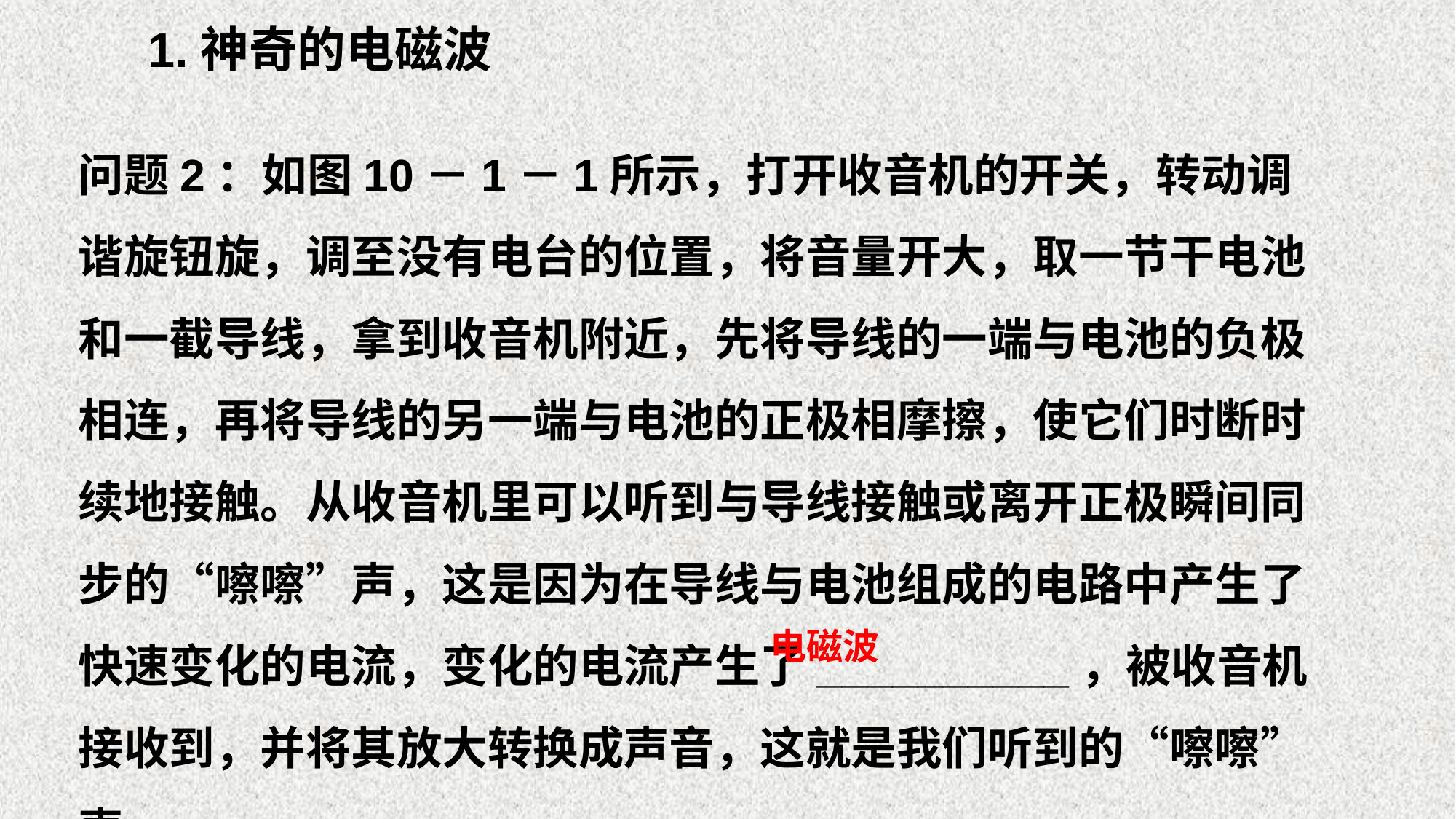

1.神奇的电磁波
问题2：如图10－1－1所示，打开收音机的开关，转动调谐旋钮旋，调至没有电台的位置，将音量开大，取一节干电池和一截导线，拿到收音机附近，先将导线的一端与电池的负极相连，再将导线的另一端与电池的正极相摩擦，使它们时断时续地接触。从收音机里可以听到与导线接触或离开正极瞬间同步的“嚓嚓”声，这是因为在导线与电池组成的电路中产生了快速变化的电流，变化的电流产生了__________，被收音机接收到，并将其放大转换成声音，这就是我们听到的“嚓嚓”声。
电磁波